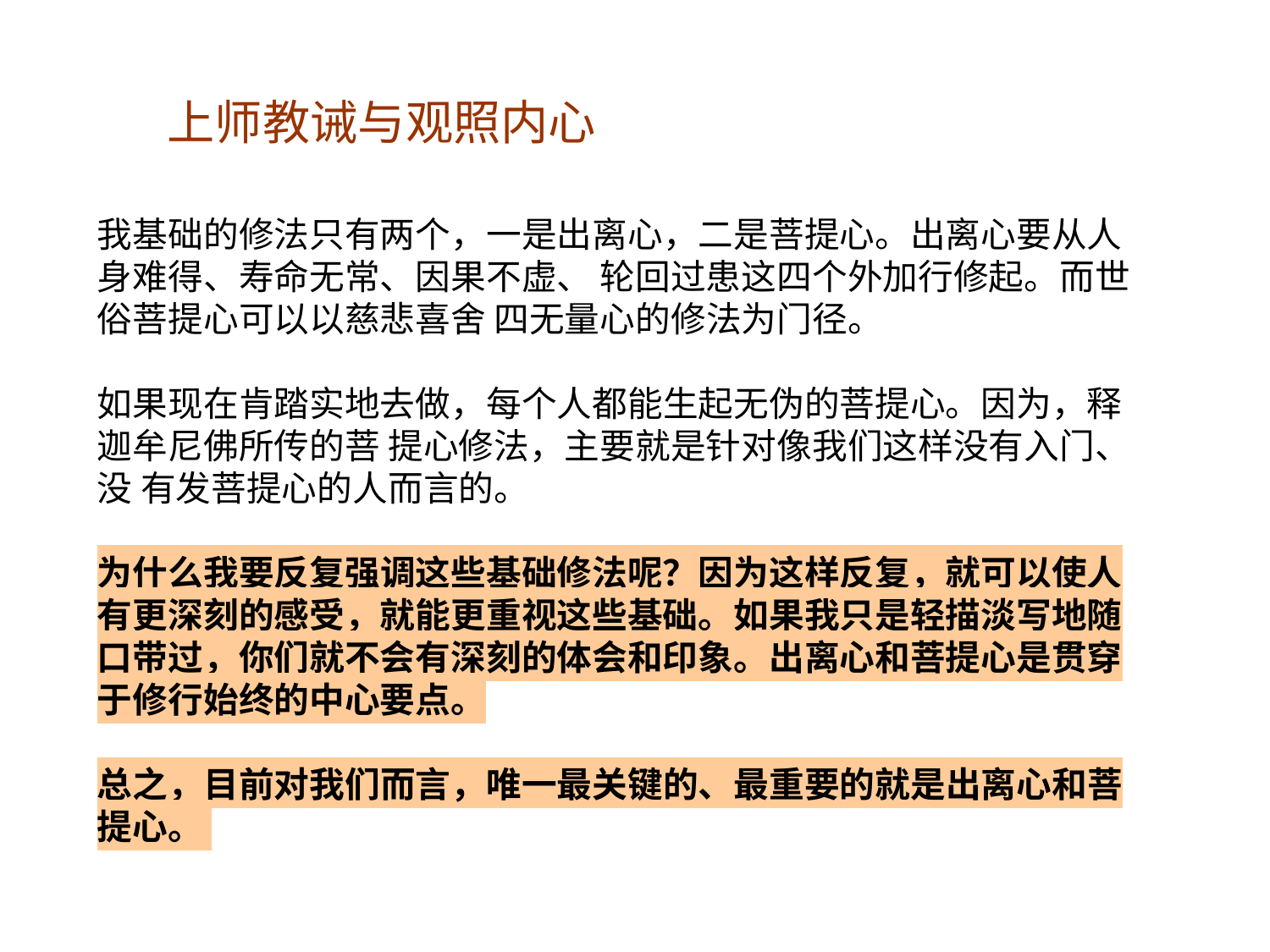

上师教诫与观照内心

我基础的修法只有两个，一是出离心，二是菩提心。出离心要从人身难得、寿命无常、因果不虚、 轮回过患这四个外加行修起。而世俗菩提心可以以慈悲喜舍 四无量心的修法为门径。

如果现在肯踏实地去做，每个人都能生起无伪的菩提心。因为，释迦牟尼佛所传的菩 提心修法，主要就是针对像我们这样没有入门、没 有发菩提心的人而言的。

为什么我要反复强调这些基础修法呢？因为这样反复，就可以使人有更深刻的感受，就能更重视这些基础。如果我只是轻描淡写地随口带过，你们就不会有深刻的体会和印象。出离心和菩提心是贯穿于修行始终的中心要点。

总之，目前对我们而言，唯一最关键的、最重要的就是出离心和菩提心。